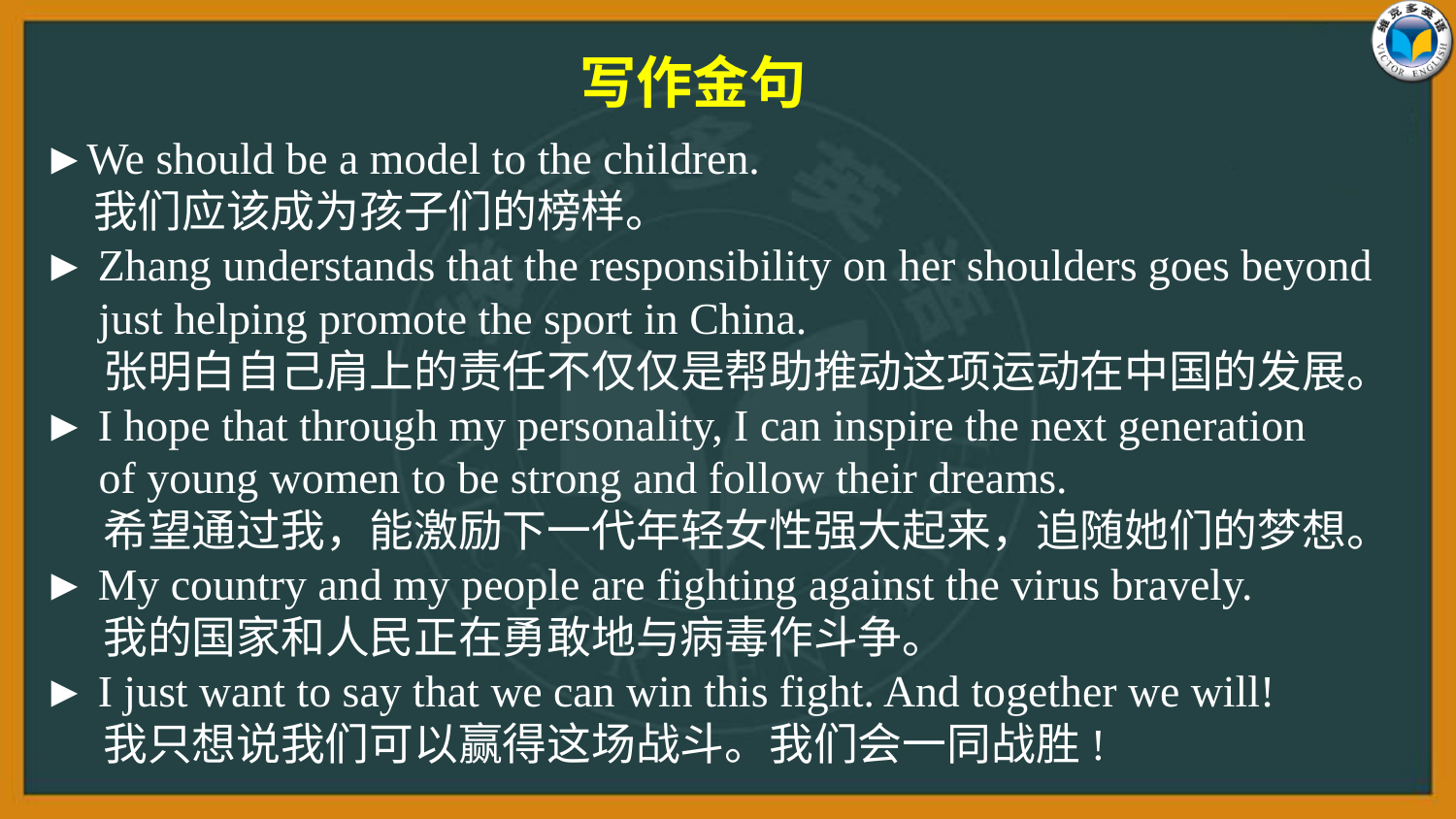

写作金句
►We should be a model to the children.
    我们应该成为孩子们的榜样。
► Zhang understands that the responsibility on her shoulders goes beyond
     just helping promote the sport in China.
     张明白自己肩上的责任不仅仅是帮助推动这项运动在中国的发展。
► I hope that through my personality, I can inspire the next generation
     of young women to be strong and follow their dreams.
     希望通过我，能激励下一代年轻女性强大起来，追随她们的梦想。
► My country and my people are fighting against the virus bravely.
     我的国家和人民正在勇敢地与病毒作斗争。
► I just want to say that we can win this fight. And together we will!
     我只想说我们可以赢得这场战斗。我们会一同战胜!